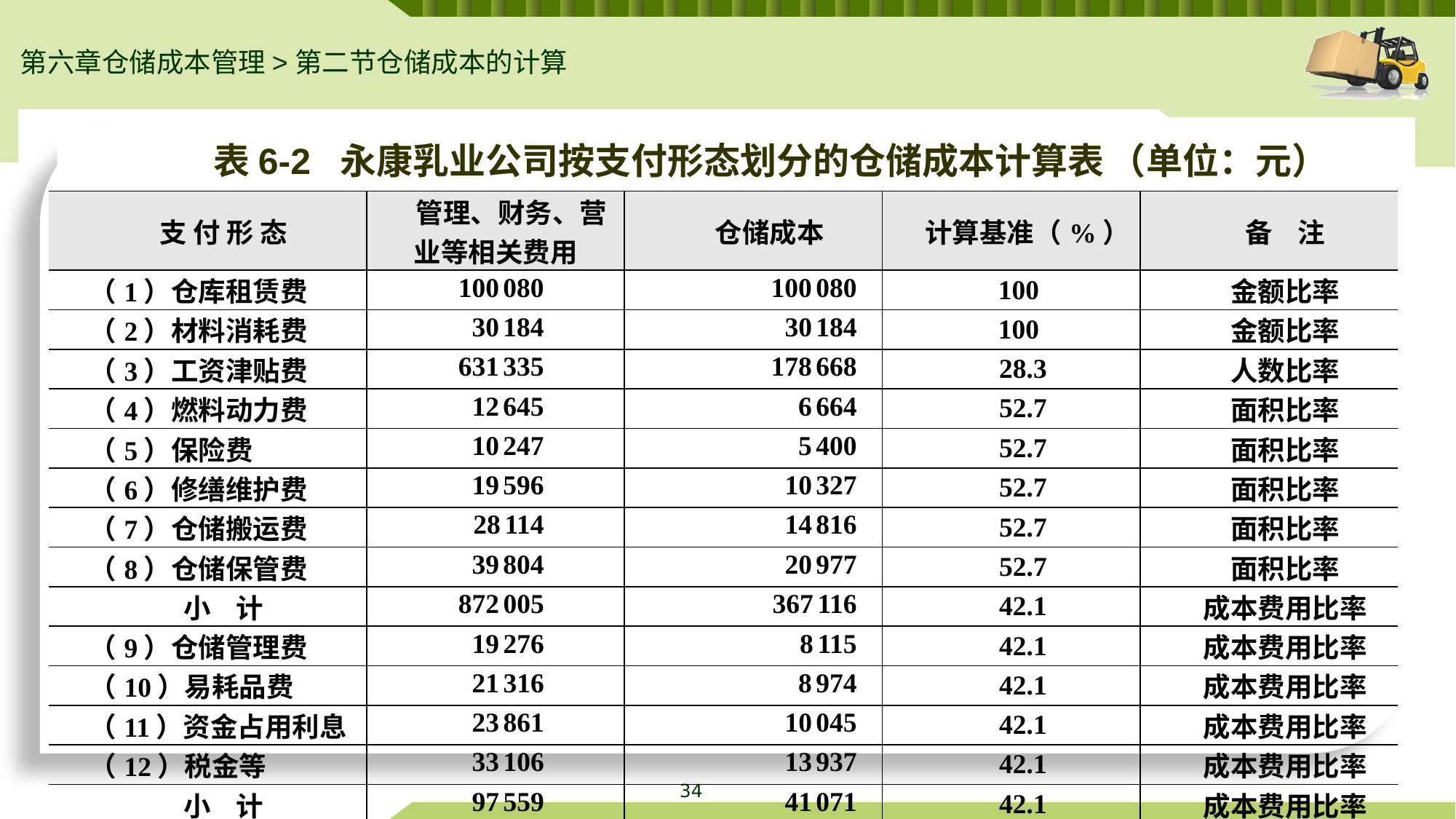

第六章仓储成本管理>第二节仓储成本的计算
表6-2  永康乳业公司按支付形态划分的仓储成本计算表	（单位：元）
| 支 付 形 态 | 管理、财务、营业等相关费用 | 仓储成本 | 计算基准（%） | 备 注 |
| --- | --- | --- | --- | --- |
| （1）仓库租赁费 | 100 080 | 100 080 | 100 | 金额比率 |
| （2）材料消耗费 | 30 184 | 30 184 | 100 | 金额比率 |
| （3）工资津贴费 | 631 335 | 178 668 | 28.3 | 人数比率 |
| （4）燃料动力费 | 12 645 | 6 664 | 52.7 | 面积比率 |
| （5）保险费 | 10 247 | 5 400 | 52.7 | 面积比率 |
| （6）修缮维护费 | 19 596 | 10 327 | 52.7 | 面积比率 |
| （7）仓储搬运费 | 28 114 | 14 816 | 52.7 | 面积比率 |
| （8）仓储保管费 | 39 804 | 20 977 | 52.7 | 面积比率 |
| 小 计 | 872 005 | 367 116 | 42.1 | 成本费用比率 |
| （9）仓储管理费 | 19 276 | 8 115 | 42.1 | 成本费用比率 |
| （10）易耗品费 | 21 316 | 8 974 | 42.1 | 成本费用比率 |
| （11）资金占用利息 | 23 861 | 10 045 | 42.1 | 成本费用比率 |
| （12）税金等 | 33 106 | 13 937 | 42.1 | 成本费用比率 |
| 小 计 | 97 559 | 41 071 | 42.1 | 成本费用比率 |
| 合 计 | 969 564 | 408 187 | 42.1 | 成本费用比率 |